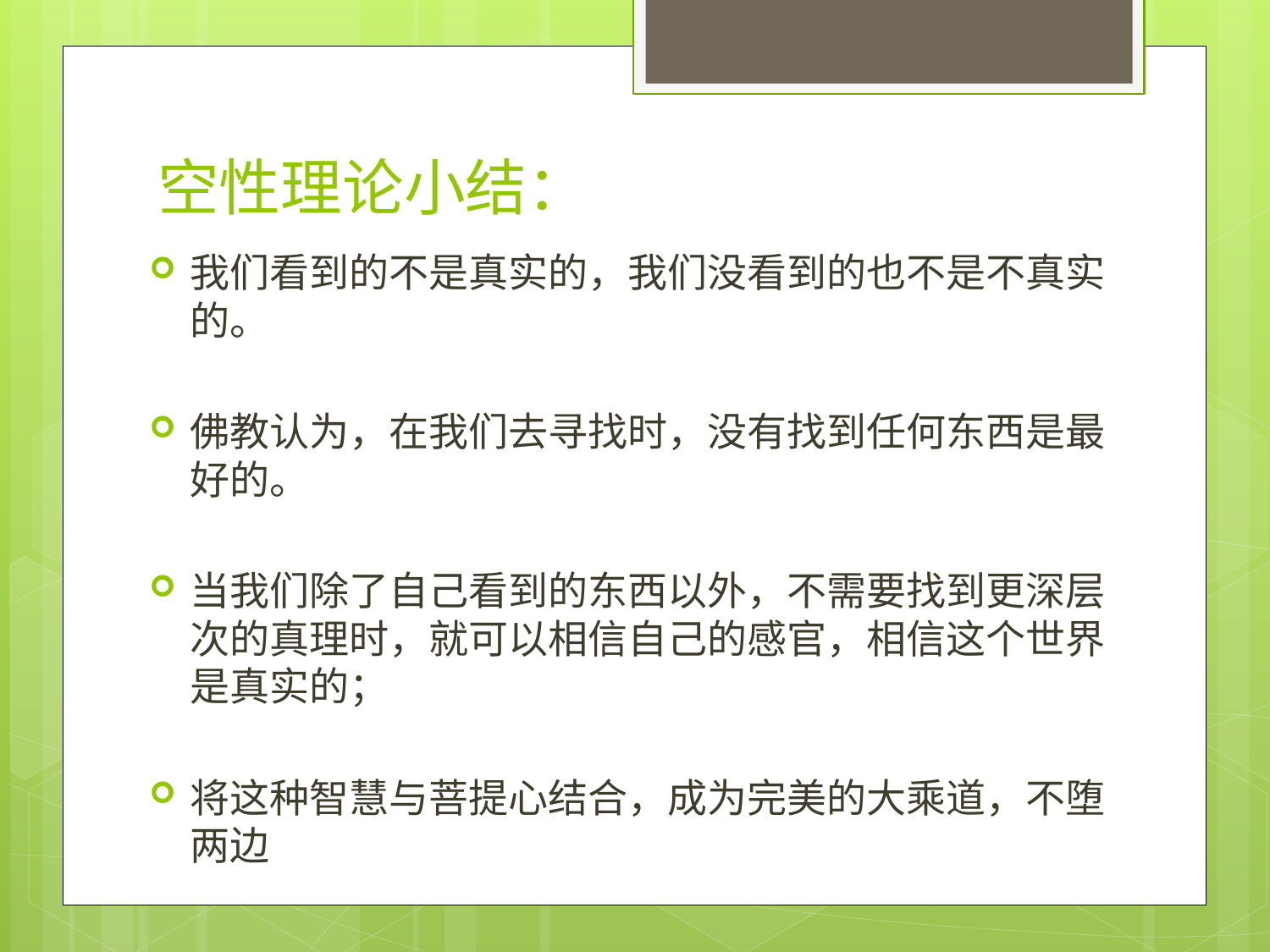

# 空性理论小结：
我们看到的不是真实的，我们没看到的也不是不真实的。

佛教认为，在我们去寻找时，没有找到任何东西是最好的。

当我们除了自己看到的东西以外，不需要找到更深层次的真理时，就可以相信自己的感官，相信这个世界是真实的；

将这种智慧与菩提心结合，成为完美的大乘道，不堕两边